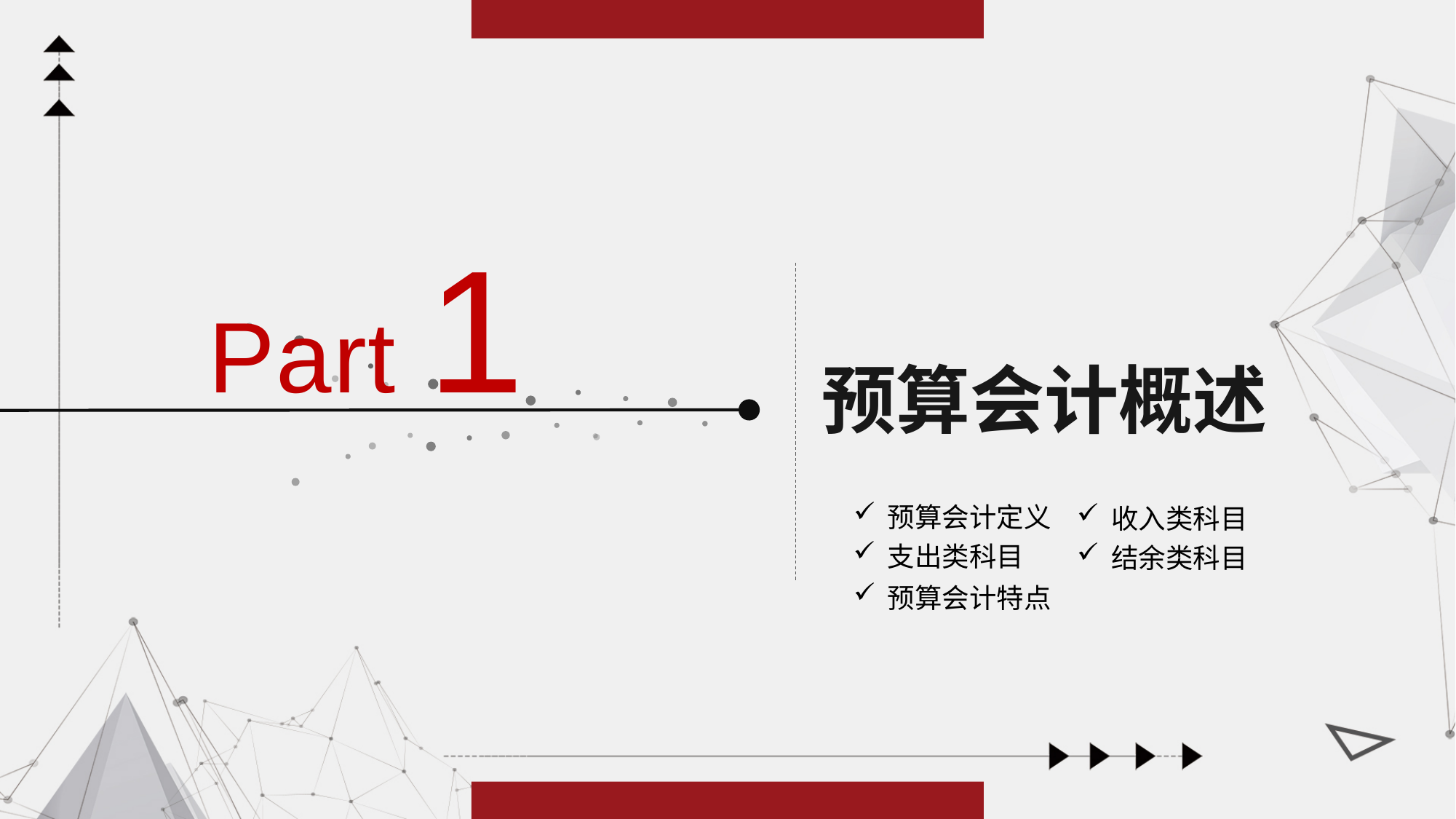

Part 1

预算会计概述

预算会计定义
收入类科目
支出类科目
结余类科目
预算会计特点